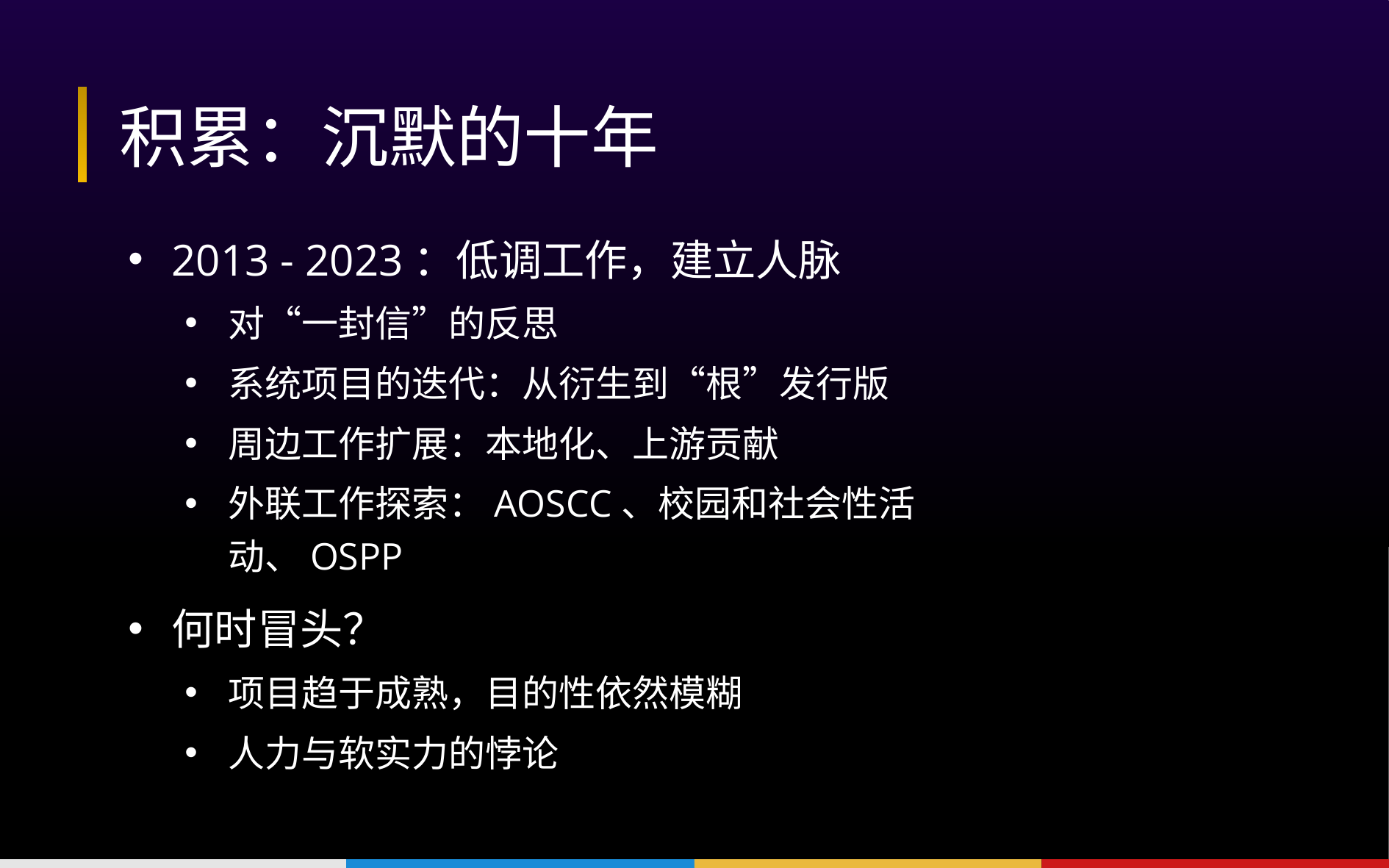

# 积累：沉默的十年
2013 - 2023：低调工作，建立人脉
对“一封信”的反思
系统项目的迭代：从衍生到“根”发行版
周边工作扩展：本地化、上游贡献
外联工作探索：AOSCC、校园和社会性活动、OSPP
何时冒头？
项目趋于成熟，目的性依然模糊
人力与软实力的悖论
4